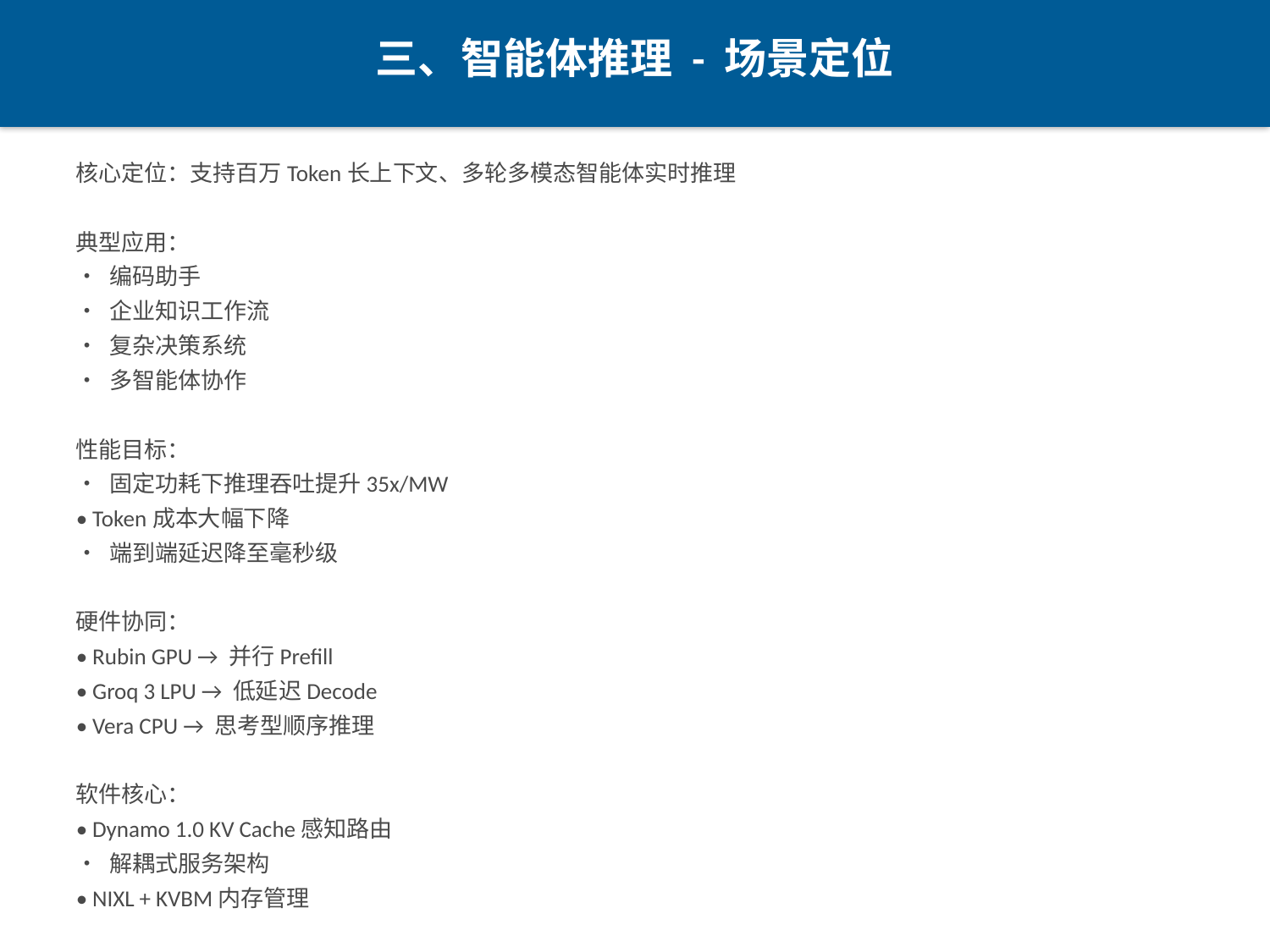

三、智能体推理 - 场景定位
核心定位：支持百万Token长上下文、多轮多模态智能体实时推理

典型应用：
• 编码助手
• 企业知识工作流
• 复杂决策系统
• 多智能体协作

性能目标：
• 固定功耗下推理吞吐提升35x/MW
• Token成本大幅下降
• 端到端延迟降至毫秒级

硬件协同：
• Rubin GPU → 并行Prefill
• Groq 3 LPU → 低延迟Decode
• Vera CPU → 思考型顺序推理

软件核心：
• Dynamo 1.0 KV Cache感知路由
• 解耦式服务架构
• NIXL + KVBM内存管理